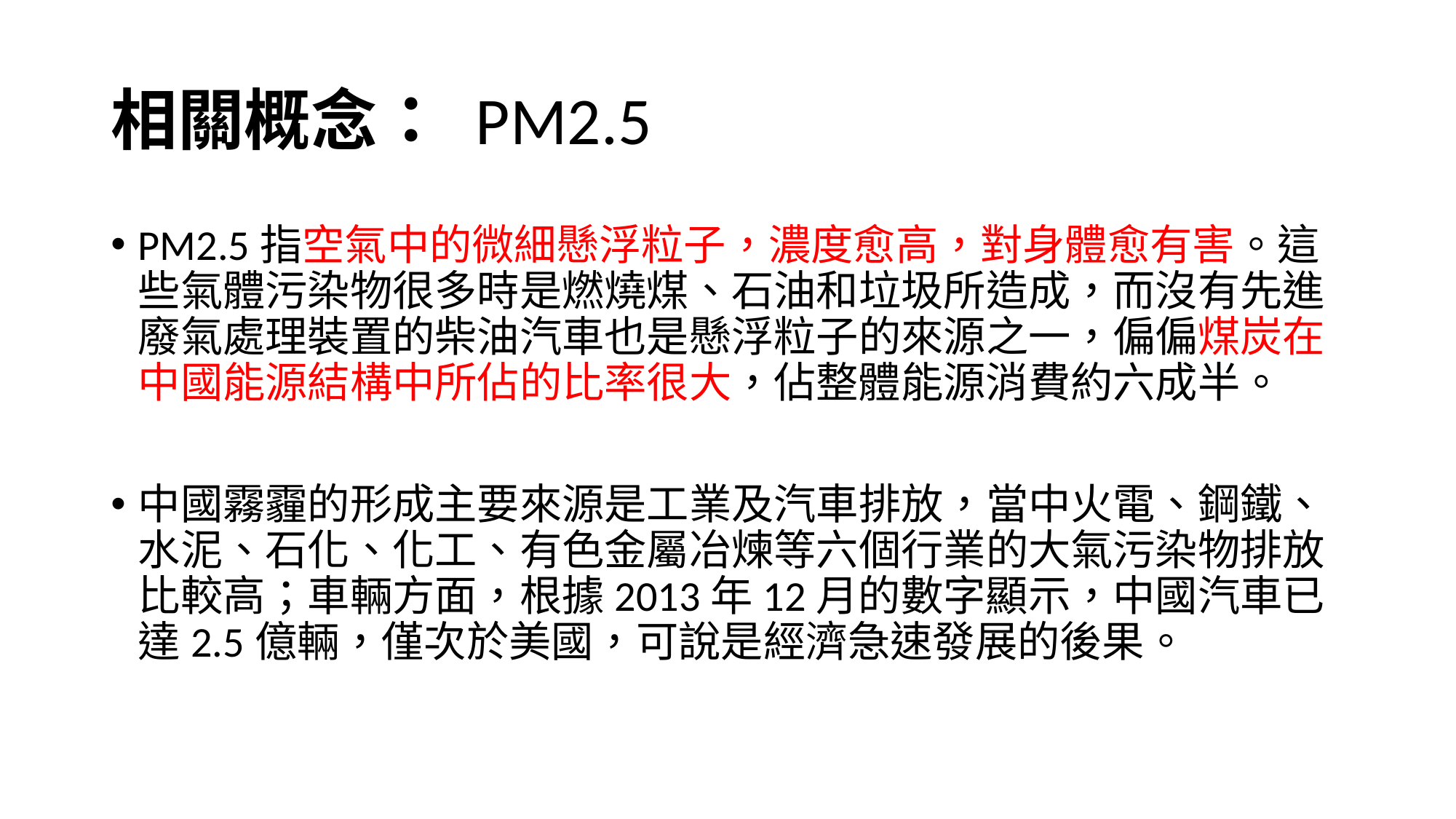

# 相關概念： PM2.5
PM2.5指空氣中的微細懸浮粒子，濃度愈高，對身體愈有害。這些氣體污染物很多時是燃燒煤、石油和垃圾所造成，而沒有先進廢氣處理裝置的柴油汽車也是懸浮粒子的來源之一，偏偏煤炭在中國能源結構中所佔的比率很大，佔整體能源消費約六成半。

中國霧霾的形成主要來源是工業及汽車排放，當中火電、鋼鐵、水泥、石化、化工、有色金屬冶煉等六個行業的大氣污染物排放比較高；車輛方面，根據2013年12月的數字顯示，中國汽車已達2.5億輛，僅次於美國，可說是經濟急速發展的後果。